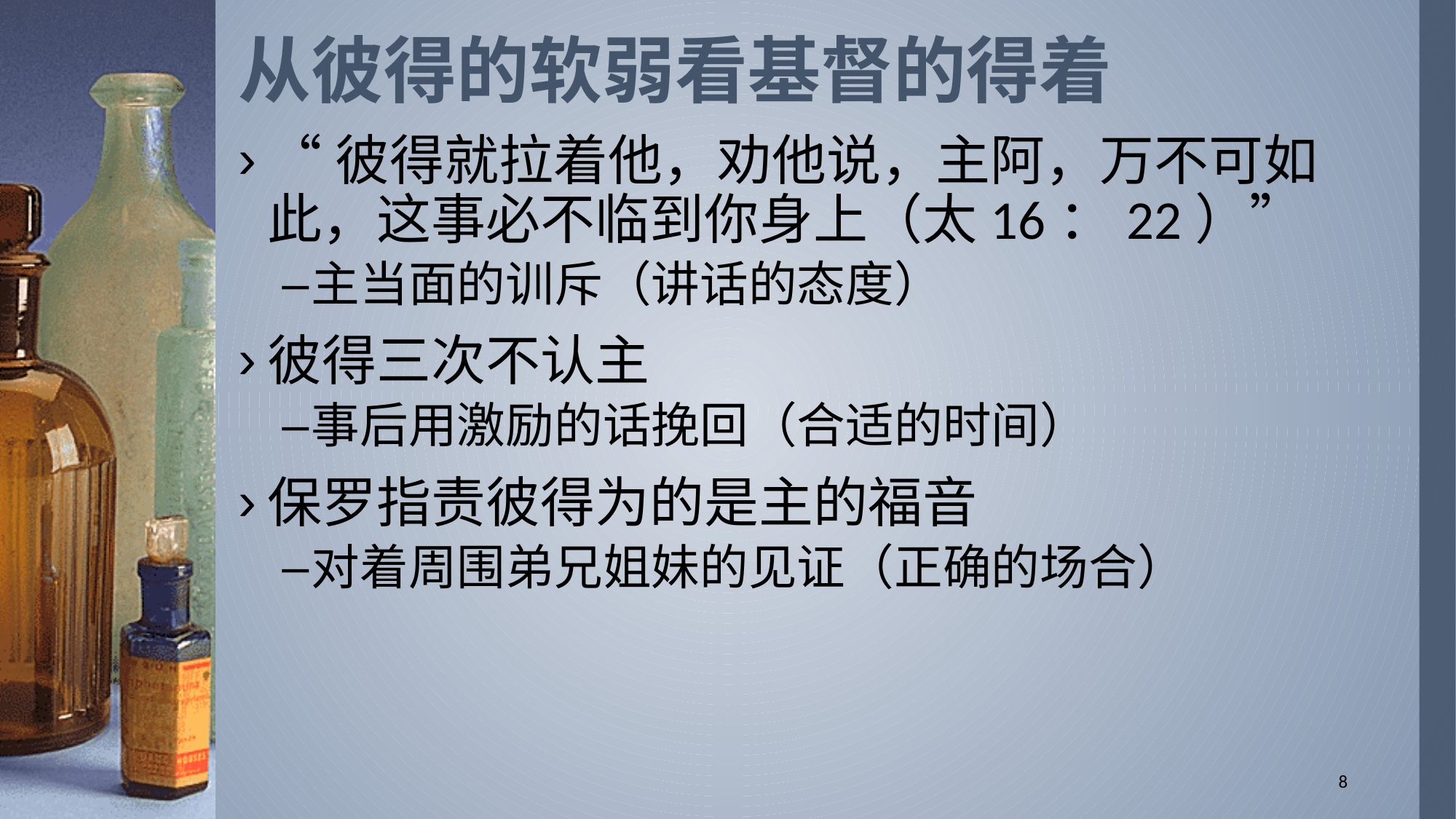

# 从彼得的软弱看基督的得着
“彼得就拉着他，劝他说，主阿，万不可如此，这事必不临到你身上（太16：22）”
主当面的训斥（讲话的态度）
彼得三次不认主
事后用激励的话挽回（合适的时间）
保罗指责彼得为的是主的福音
对着周围弟兄姐妹的见证（正确的场合）
8